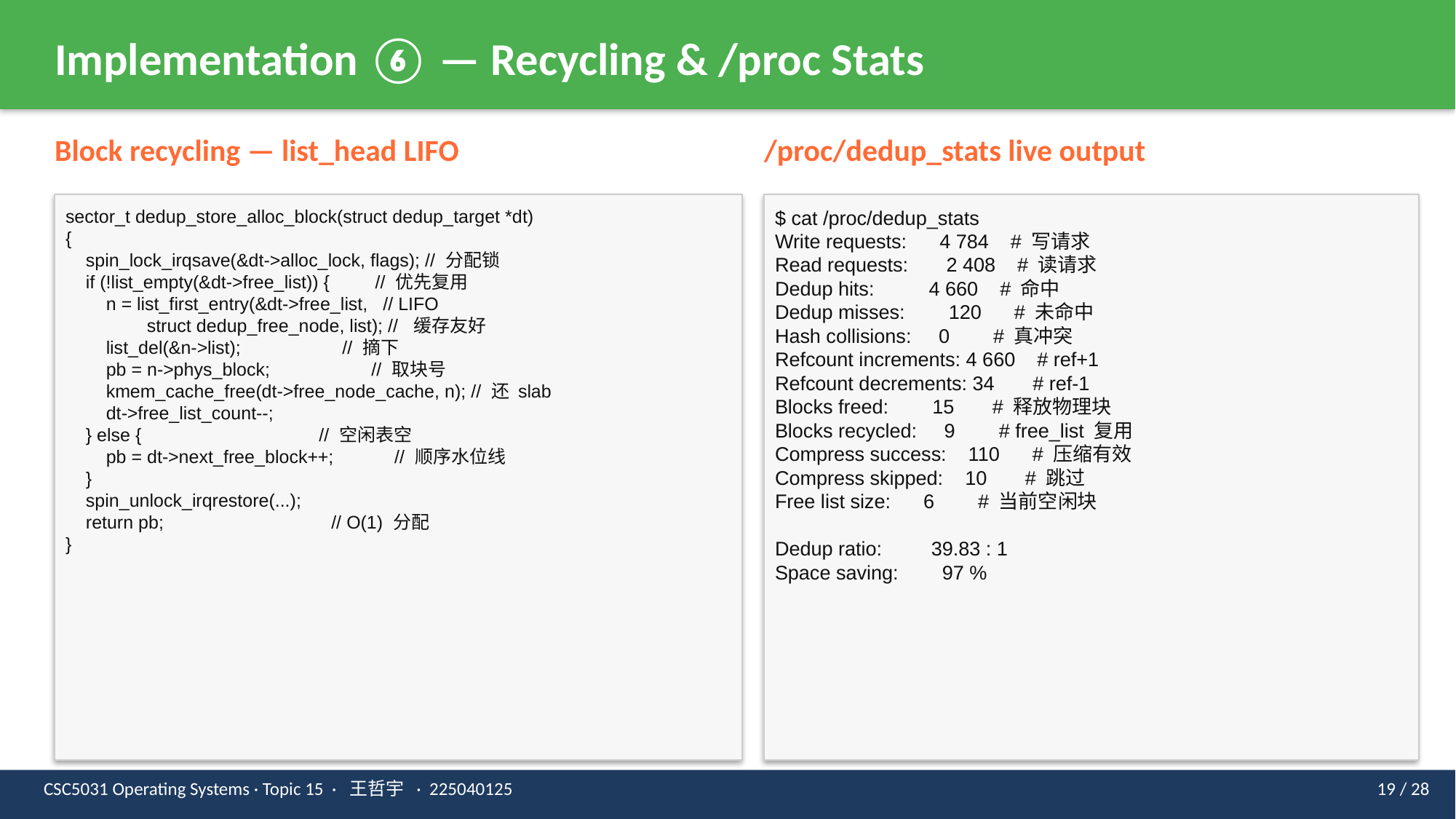

Implementation ⑥ — Recycling & /proc Stats
Block recycling — list_head LIFO
/proc/dedup_stats live output

sector_t dedup_store_alloc_block(struct dedup_target *dt)
{
    spin_lock_irqsave(&dt->alloc_lock, flags); // 分配锁
    if (!list_empty(&dt->free_list)) {         // 优先复用
        n = list_first_entry(&dt->free_list,   // LIFO
                struct dedup_free_node, list); //  缓存友好
        list_del(&n->list);                    // 摘下
        pb = n->phys_block;                    // 取块号
        kmem_cache_free(dt->free_node_cache, n); // 还 slab
        dt->free_list_count--;
    } else {                                   // 空闲表空
        pb = dt->next_free_block++;            // 顺序水位线
    }
    spin_unlock_irqrestore(...);
    return pb;                                 // O(1) 分配
}
$ cat /proc/dedup_stats
Write requests:      4 784    # 写请求
Read requests:       2 408    # 读请求
Dedup hits:          4 660    # 命中
Dedup misses:        120      # 未命中
Hash collisions:     0        # 真冲突
Refcount increments: 4 660    # ref+1
Refcount decrements: 34       # ref-1
Blocks freed:        15       # 释放物理块
Blocks recycled:     9        # free_list 复用
Compress success:    110      # 压缩有效
Compress skipped:    10       # 跳过
Free list size:      6        # 当前空闲块

Dedup ratio:         39.83 : 1
Space saving:        97 %

CSC5031 Operating Systems · Topic 15  ·  王哲宇  ·  225040125
19 / 28